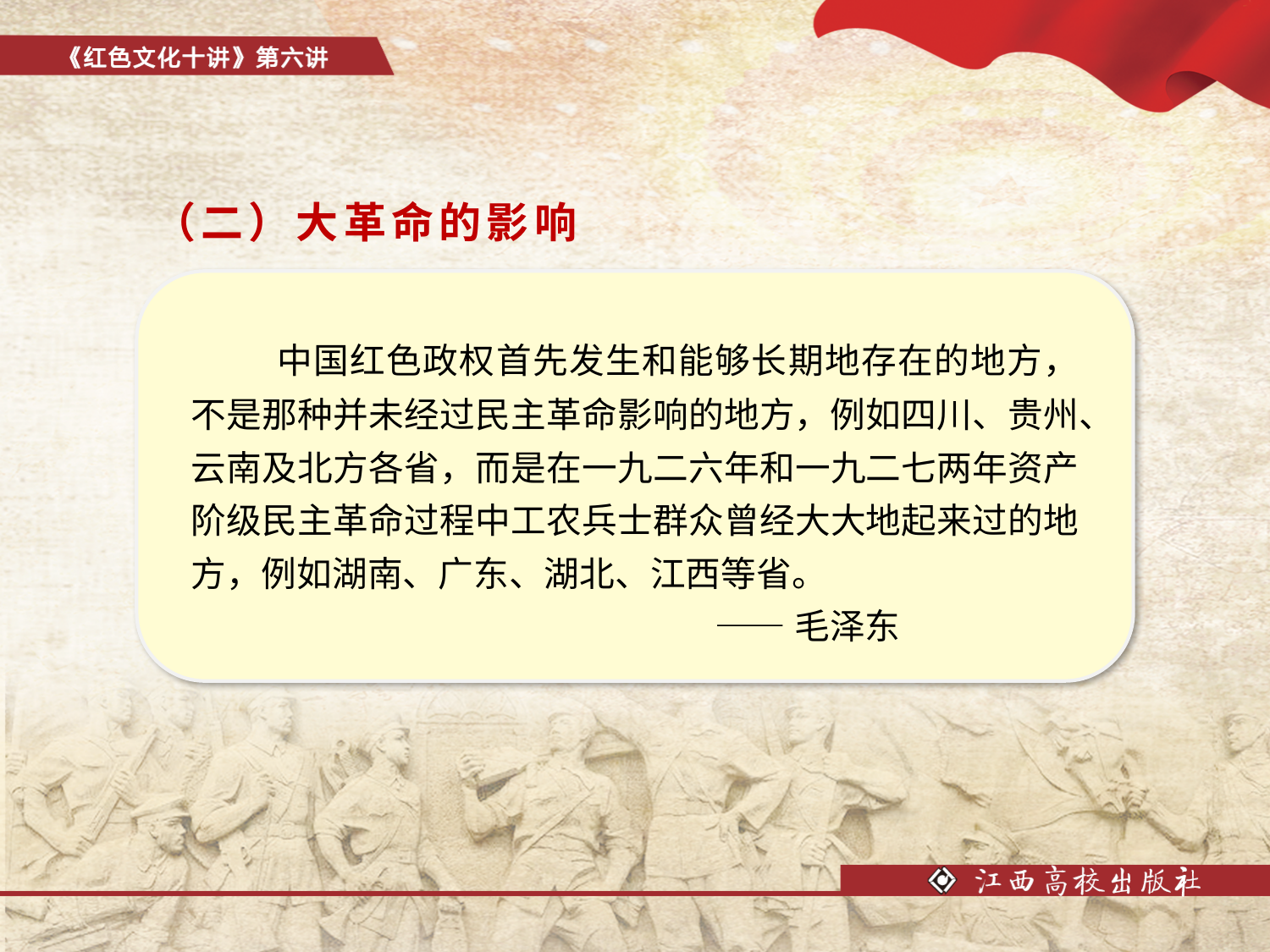

（二）大革命的影响

       中国红色政权首先发生和能够长期地存在的地方，不是那种并未经过民主革命影响的地方，例如四川、贵州、云南及北方各省，而是在一九二六年和一九二七两年资产阶级民主革命过程中工农兵士群众曾经大大地起来过的地方，例如湖南、广东、湖北、江西等省。
                                                                   ——毛泽东